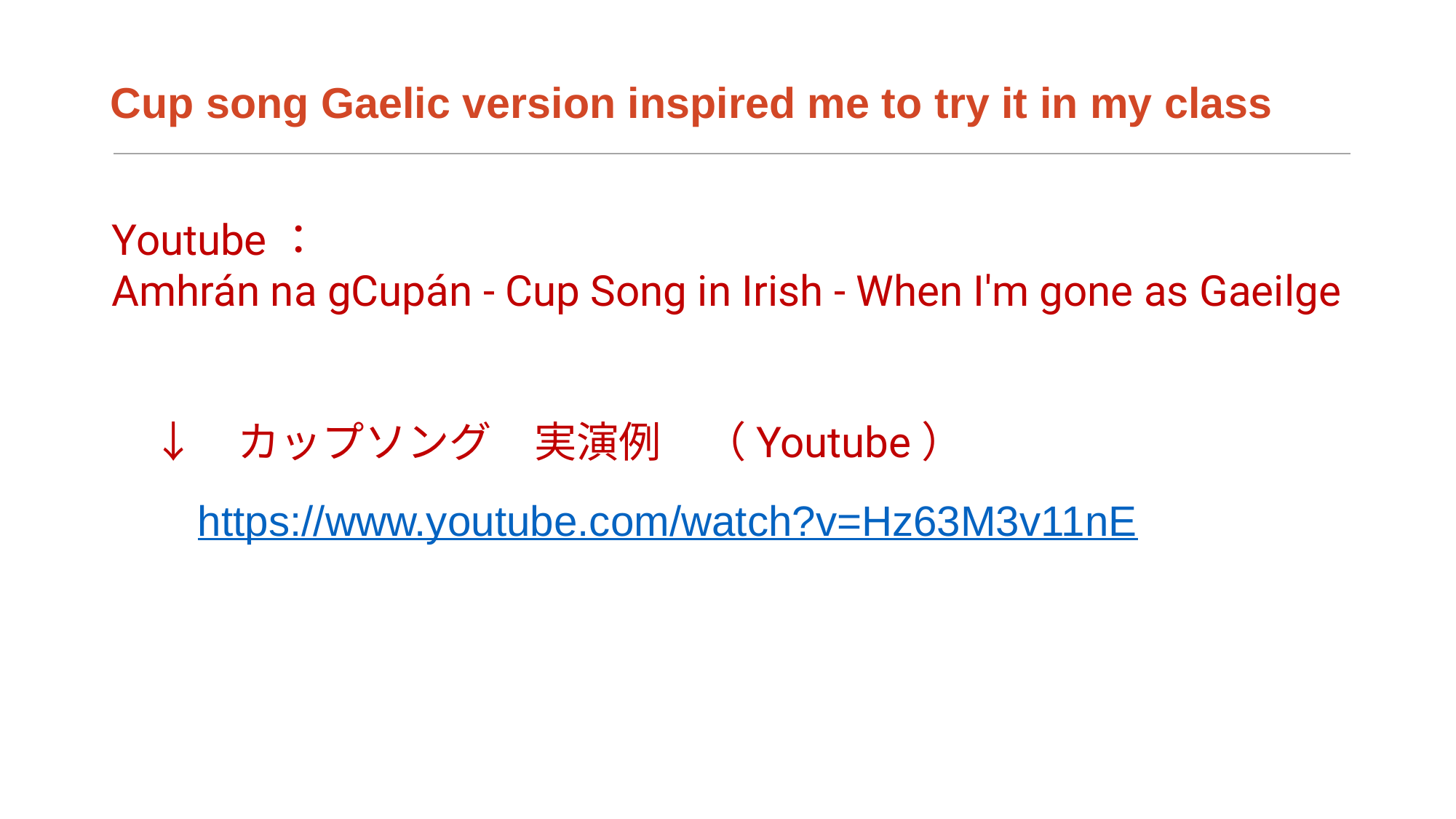

# Cup song Gaelic version inspired me to try it in my class
Youtube：
Amhrán na gCupán - Cup Song in Irish - When I'm gone as Gaeilge

　↓　カップソング　実演例　（Youtube）
https://www.youtube.com/watch?v=Hz63M3v11nE